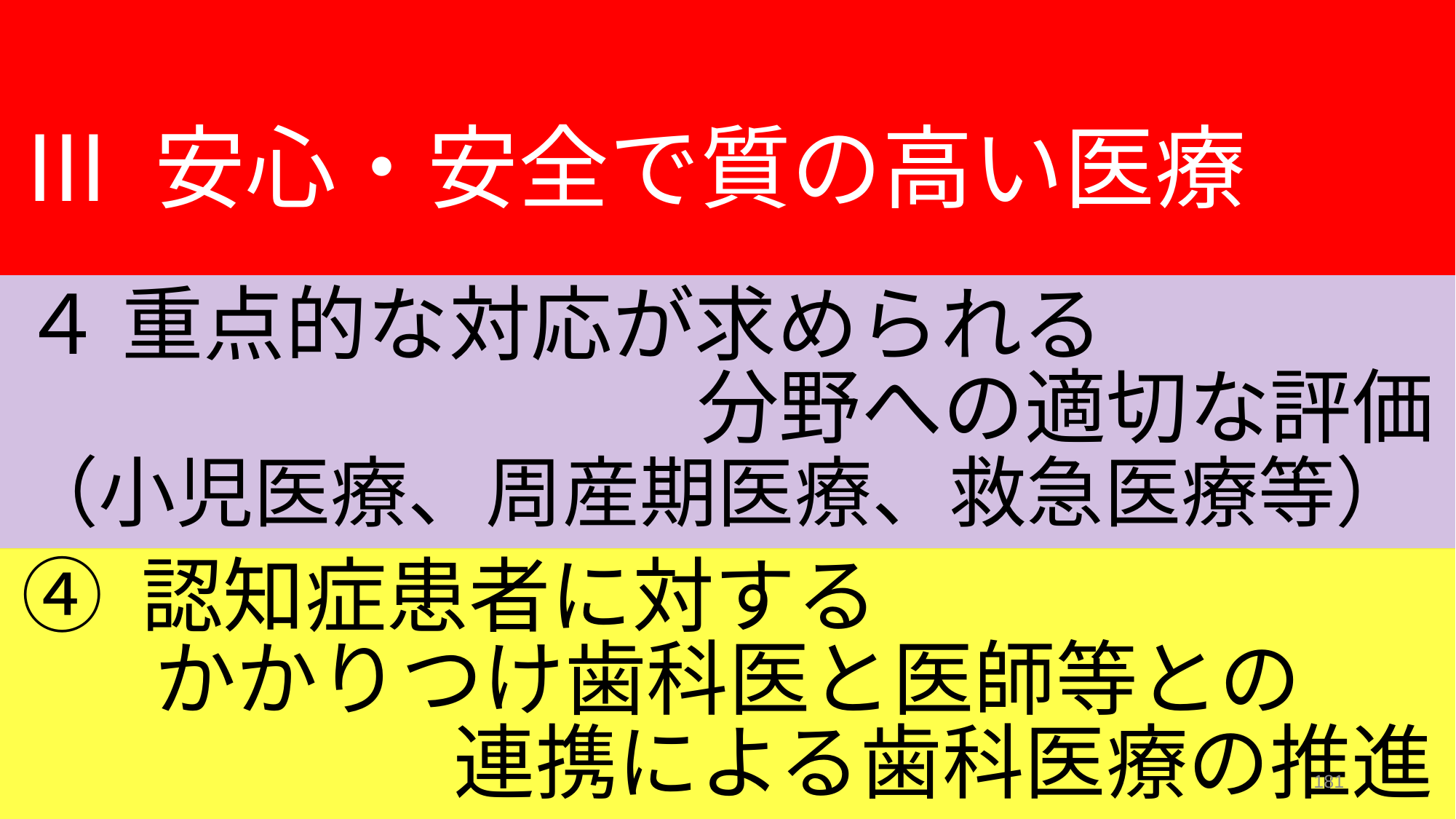

Ⅲ 安心・安全で質の高い医療
４ 重点的な対応が求められる
分野への適切な評価
（小児医療、周産期医療、救急医療等）
④ 認知症患者に対する
かかりつけ歯科医と医師等との
連携による歯科医療の推進
181